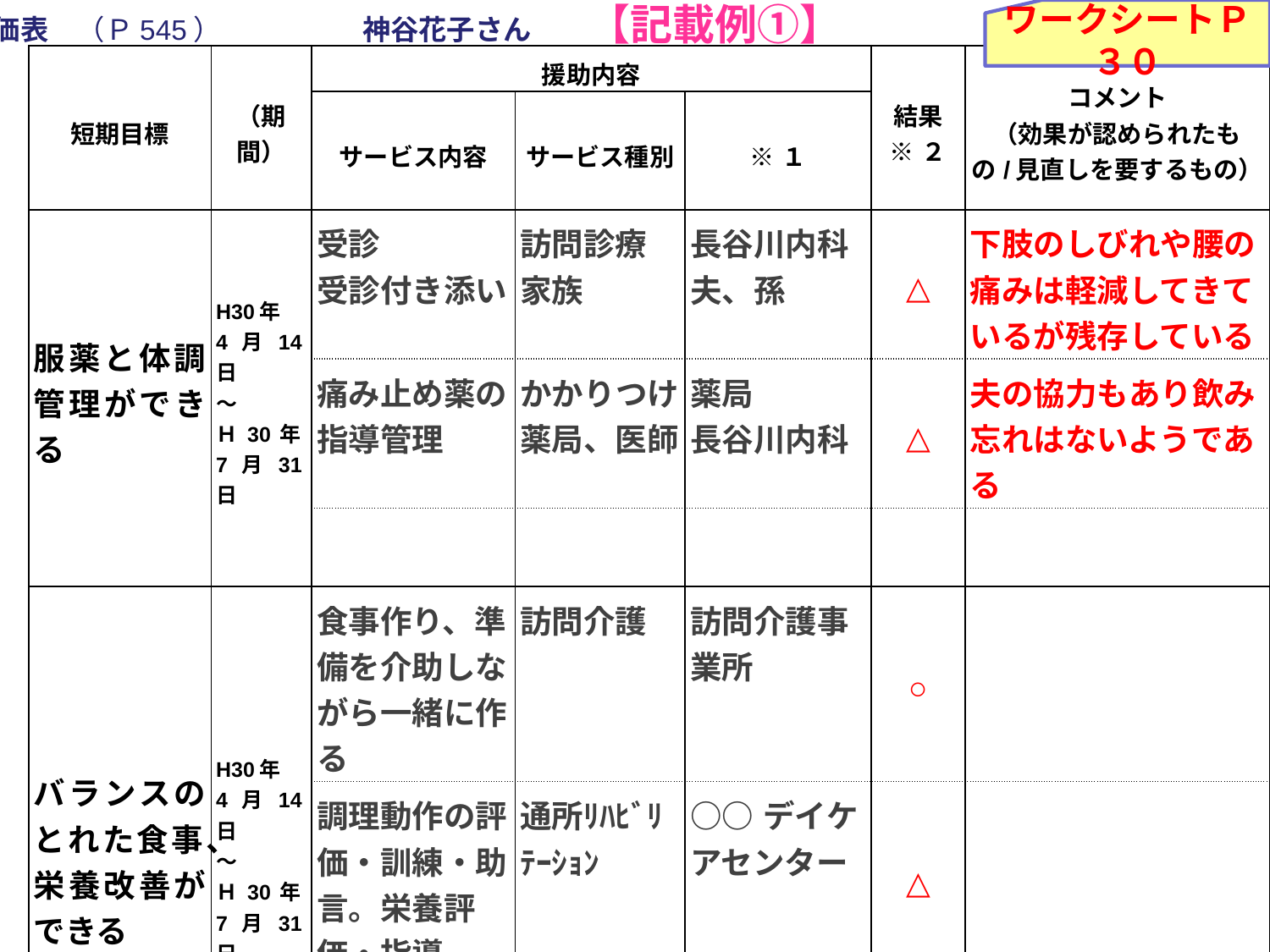

評価表　（Ｐ545）　　　　　神谷花子さん　　【記載例①】
ワークシートＰ３０
| 短期目標 | （期間） | 援助内容 |  |  | 結果 ※２ | コメント （効果が認められたもの/見直しを要するもの） |
| --- | --- | --- | --- | --- | --- | --- |
|  |  | サービス内容 | サービス種別 | ※１ |  |  |
| 服薬と体調管理ができる | H30年 4月14日 ～ Ｈ30年7月31日 | 受診 受診付き添い | 訪問診療 家族 | 長谷川内科夫、孫 | △ | 下肢のしびれや腰の痛みは軽減してきているが残存している |
|  |  | 痛み止め薬の指導管理 | かかりつけ薬局、医師 | 薬局 長谷川内科 | △ | 夫の協力もあり飲み忘れはないようである |
|  |  |  |  |  |  |  |
| バランスのとれた食事、栄養改善ができる | H30年 4月14日 ～ Ｈ30年7月31日 | 食事作り、準備を介助しながら一緒に作る | 訪問介護 | 訪問介護事業所 | ○ |  |
|  |  | 調理動作の評価・訓練・助言。栄養評価・指導 | 通所ﾘﾊﾋﾞﾘﾃｰｼｮﾝ | ○○デイケアセンター | △ |  |
|  |  | 夫に家事や介護の方法を伝える | 訪問介護 家族 | 訪問介護事業所、長女 | △ | 夫への家事や介護の説明が不十分かもしれない |